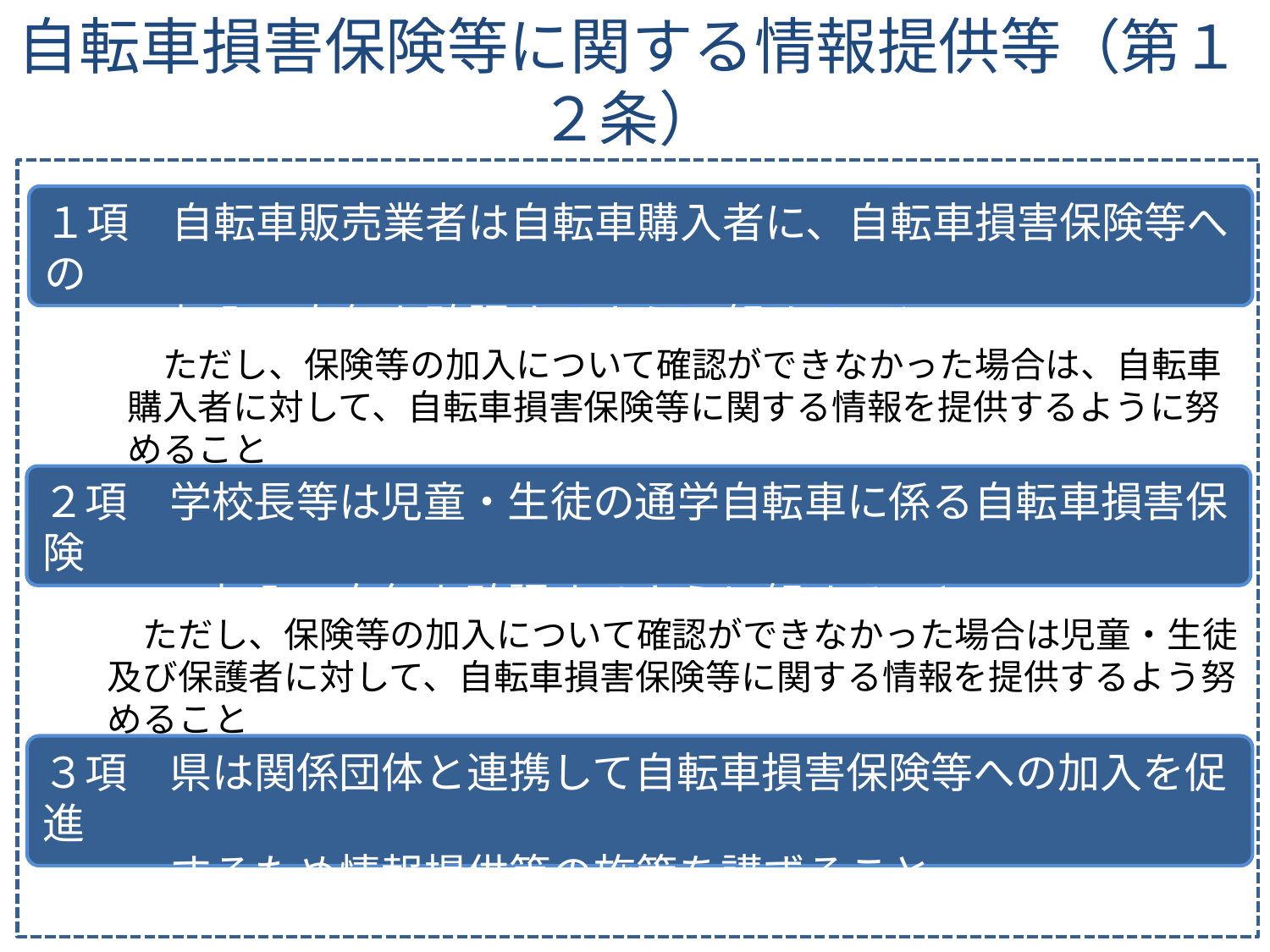

自転車損害保険等に関する情報提供等（第１２条）

１項　自転車販売業者は自転車購入者に、自転車損害保険等への
　　　加入の有無を確認するように努めること
　ただし、保険等の加入について確認ができなかった場合は、自転車購入者に対して、自転車損害保険等に関する情報を提供するように努めること
２項　学校長等は児童・生徒の通学自転車に係る自転車損害保険
　　　の加入の有無を確認するように努めること
　ただし、保険等の加入について確認ができなかった場合は児童・生徒及び保護者に対して、自転車損害保険等に関する情報を提供するよう努めること
３項　県は関係団体と連携して自転車損害保険等への加入を促進
　　　するため情報提供等の施策を講ずること